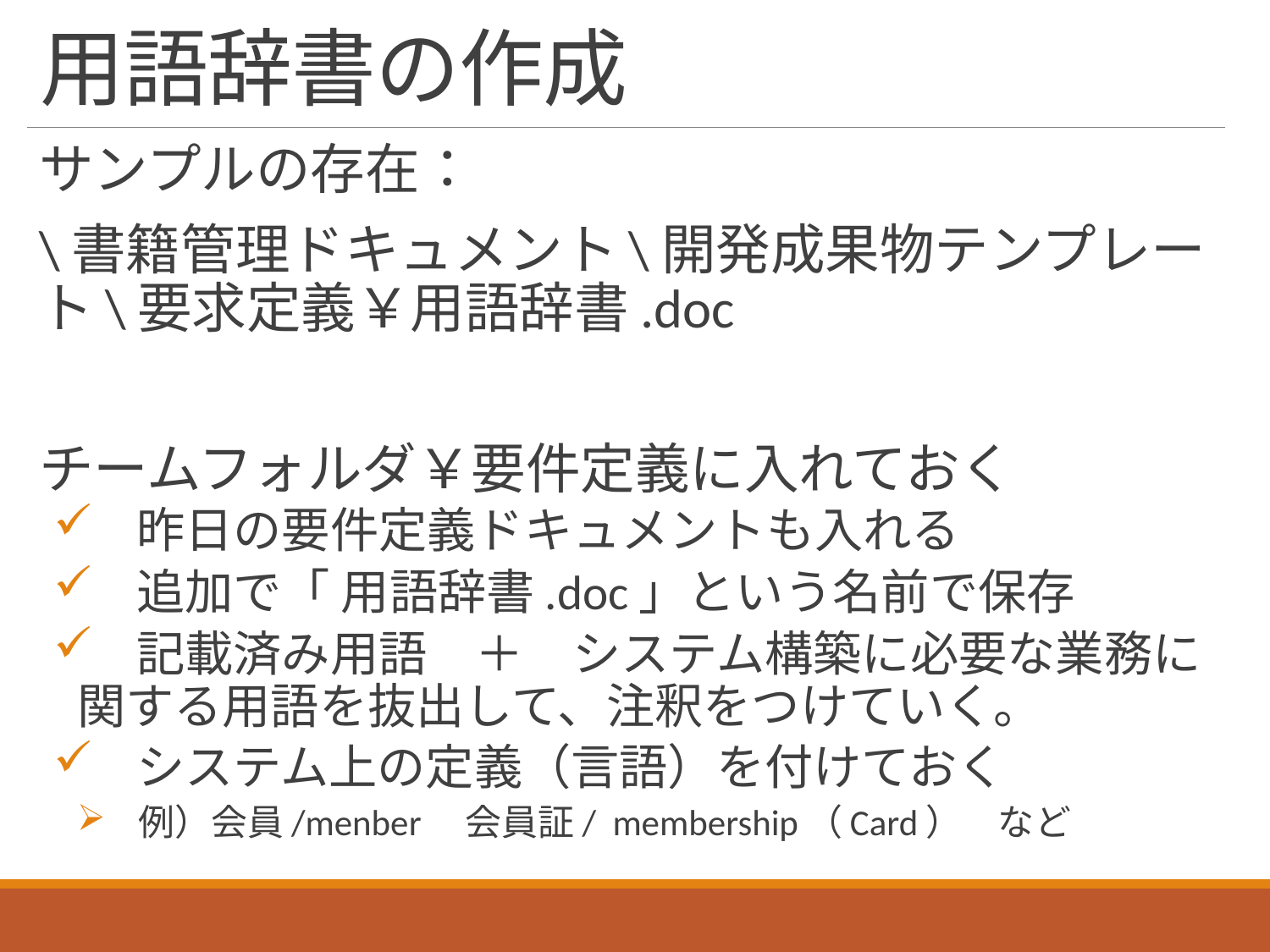

# 用語辞書の作成
サンプルの存在：
\書籍管理ドキュメント\開発成果物テンプレート\要求定義￥用語辞書.doc

チームフォルダ￥要件定義に入れておく
　昨日の要件定義ドキュメントも入れる
　追加で「 用語辞書.doc」という名前で保存
　記載済み用語　＋　システム構築に必要な業務に関する用語を抜出して、注釈をつけていく。
　システム上の定義（言語）を付けておく
　例）会員/menber　会員証/  membership（Card）　など